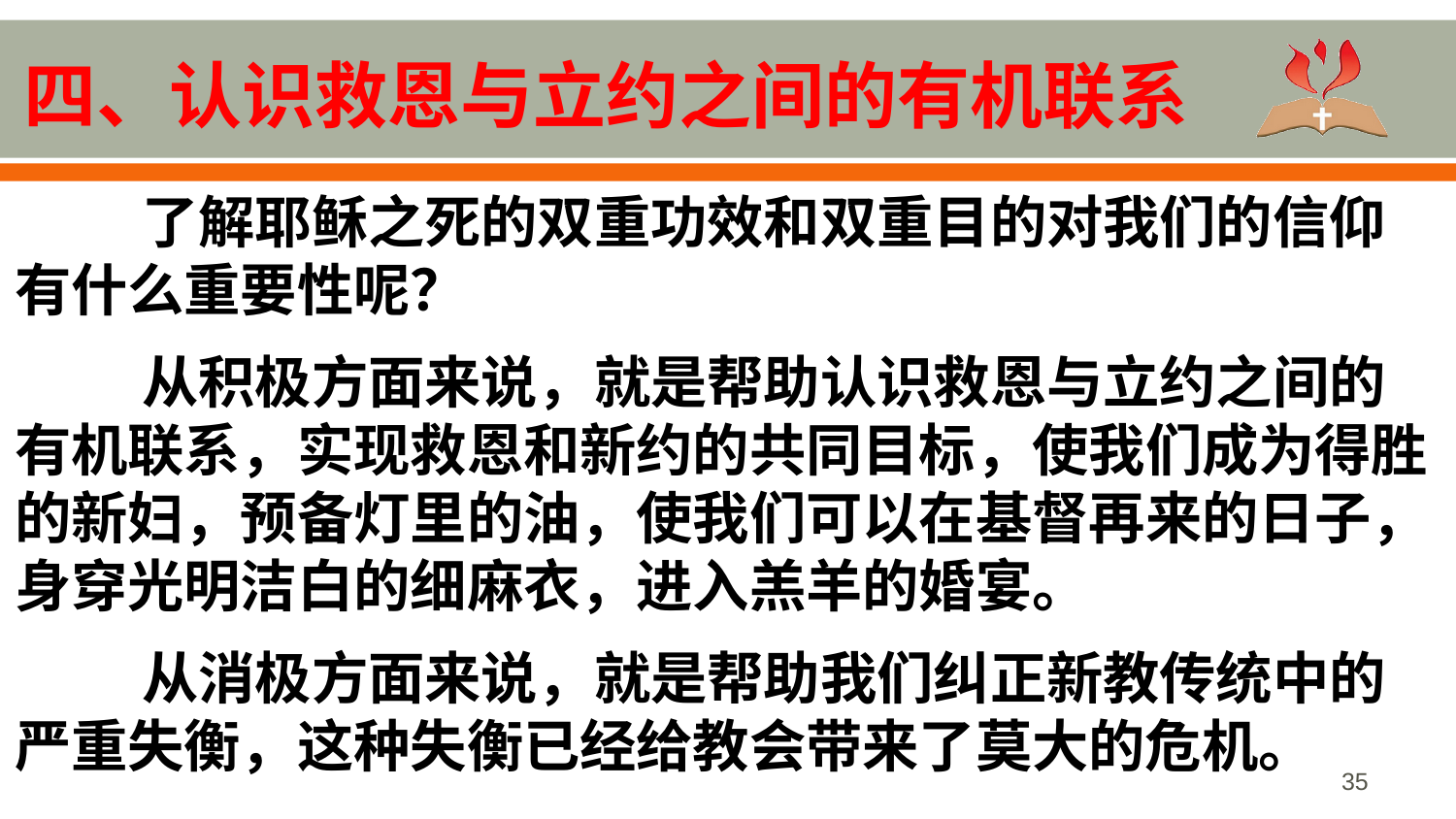

# 四、认识救恩与立约之间的有机联系
了解耶稣之死的双重功效和双重目的对我们的信仰有什么重要性呢？
从积极方面来说，就是帮助认识救恩与立约之间的有机联系，实现救恩和新约的共同目标，使我们成为得胜的新妇，预备灯里的油，使我们可以在基督再来的日子，身穿光明洁白的细麻衣，进入羔羊的婚宴。
从消极方面来说，就是帮助我们纠正新教传统中的严重失衡，这种失衡已经给教会带来了莫大的危机。

35